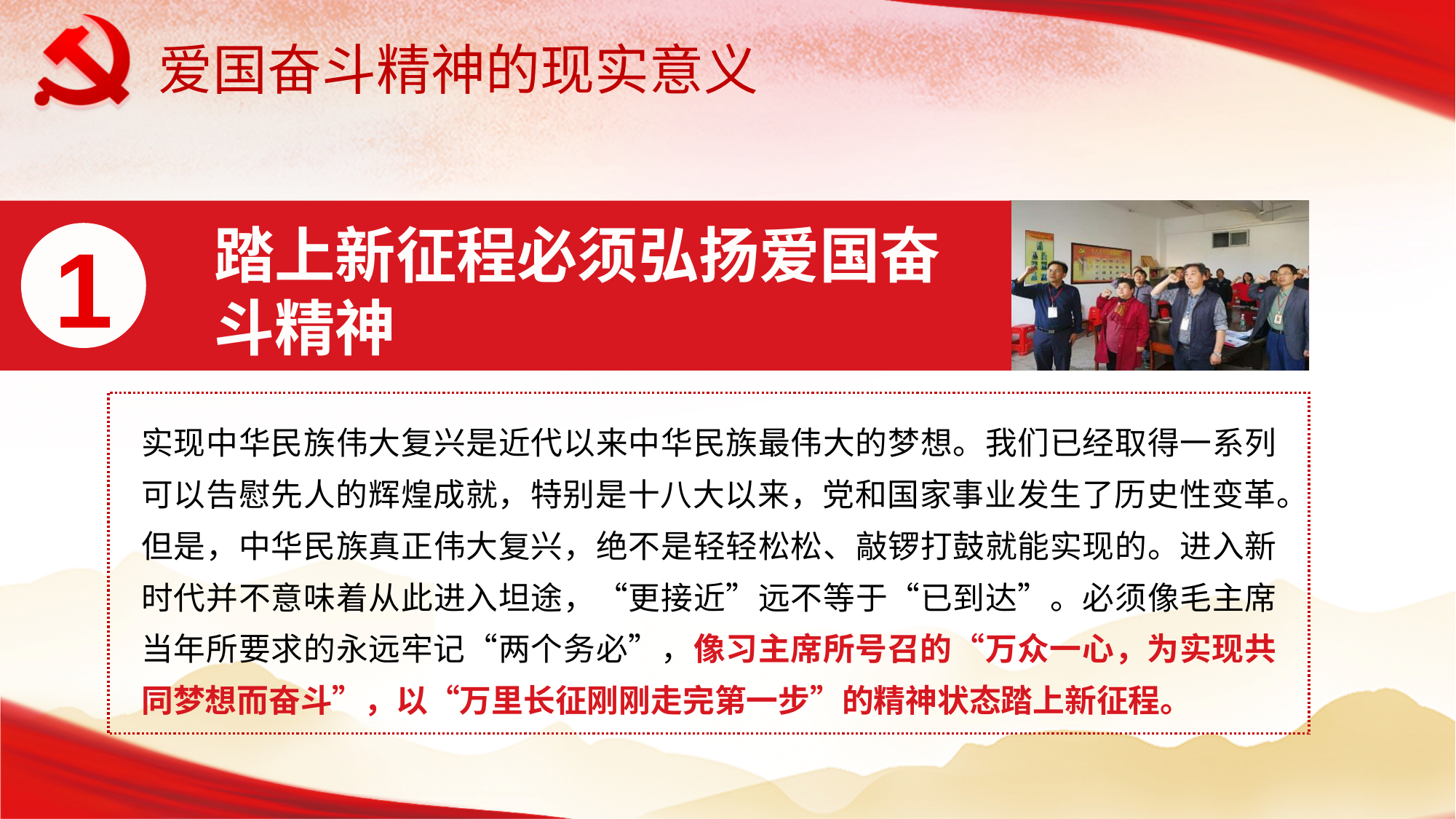

踏上新征程必须弘扬爱国奋斗精神
1

实现中华民族伟大复兴是近代以来中华民族最伟大的梦想。我们已经取得一系列可以告慰先人的辉煌成就，特别是十八大以来，党和国家事业发生了历史性变革。但是，中华民族真正伟大复兴，绝不是轻轻松松、敲锣打鼓就能实现的。进入新时代并不意味着从此进入坦途，“更接近”远不等于“已到达”。必须像毛主席当年所要求的永远牢记“两个务必”，像习主席所号召的“万众一心，为实现共同梦想而奋斗”，以“万里长征刚刚走完第一步”的精神状态踏上新征程。